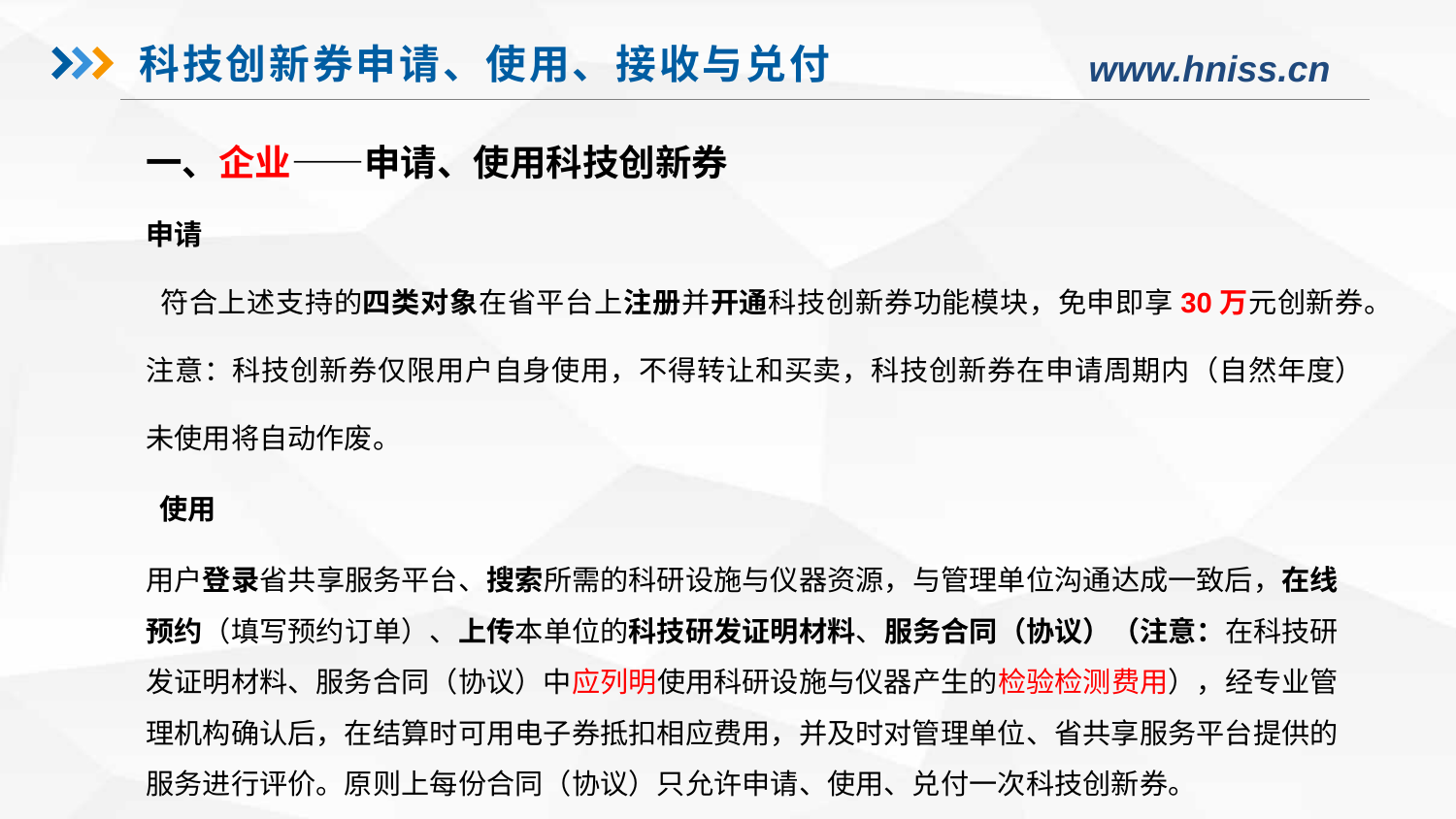

科技创新券申请、使用、接收与兑付
一、企业——申请、使用科技创新券
申请
 符合上述支持的四类对象在省平台上注册并开通科技创新券功能模块，免申即享30万元创新券。
注意：科技创新券仅限用户自身使用，不得转让和买卖，科技创新券在申请周期内（自然年度）未使用将自动作废。
 使用
用户登录省共享服务平台、搜索所需的科研设施与仪器资源，与管理单位沟通达成一致后，在线预约（填写预约订单）、上传本单位的科技研发证明材料、服务合同（协议）（注意：在科技研发证明材料、服务合同（协议）中应列明使用科研设施与仪器产生的检验检测费用），经专业管理机构确认后，在结算时可用电子券抵扣相应费用，并及时对管理单位、省共享服务平台提供的服务进行评价。原则上每份合同（协议）只允许申请、使用、兑付一次科技创新券。